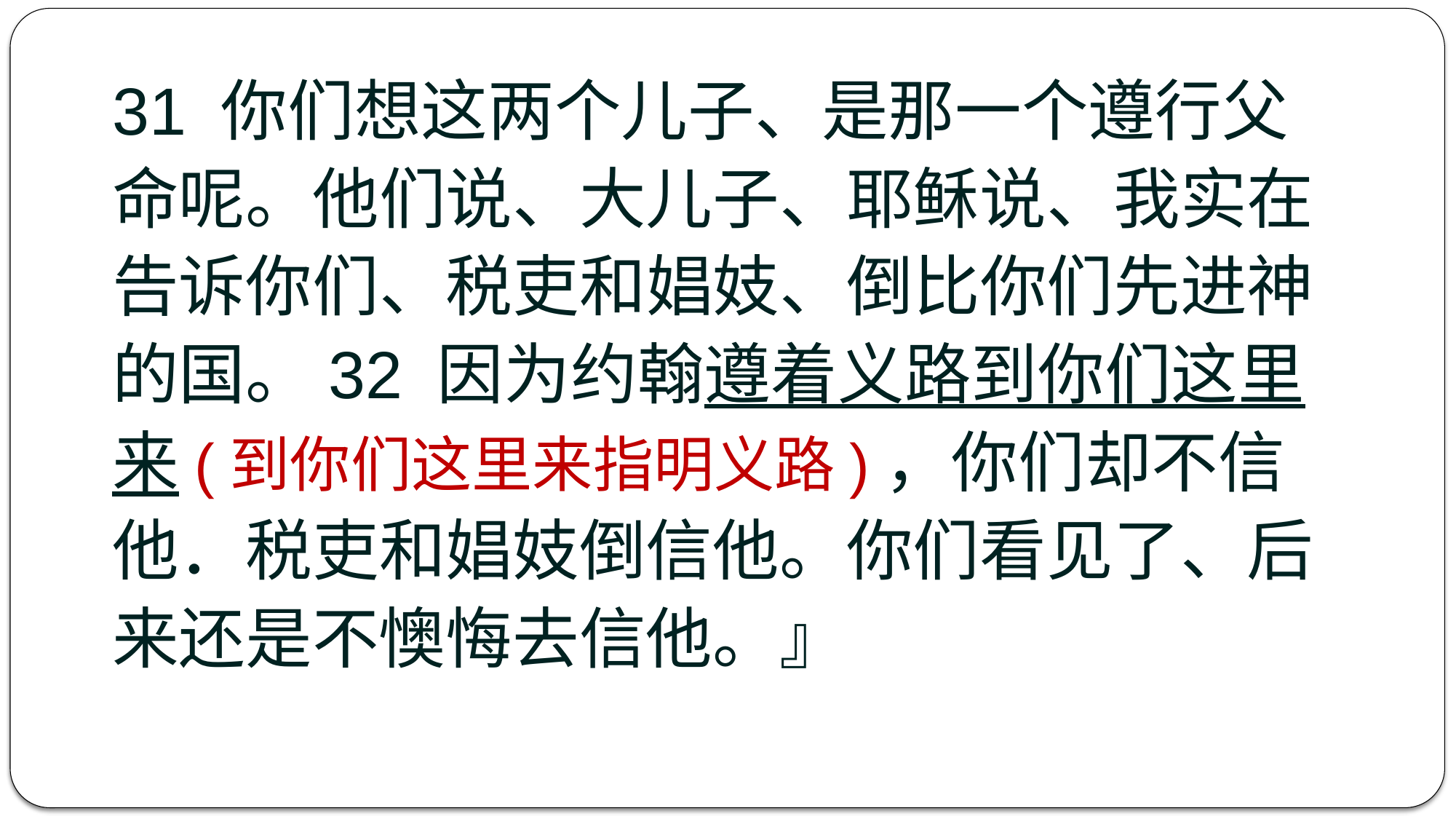

31 你们想这两个儿子、是那一个遵行父命呢。他们说、大儿子、耶稣说、我实在告诉你们、税吏和娼妓、倒比你们先进神的国。32 因为约翰遵着义路到你们这里来(到你们这里来指明义路)，你们却不信他．税吏和娼妓倒信他。你们看见了、后来还是不懊悔去信他。』